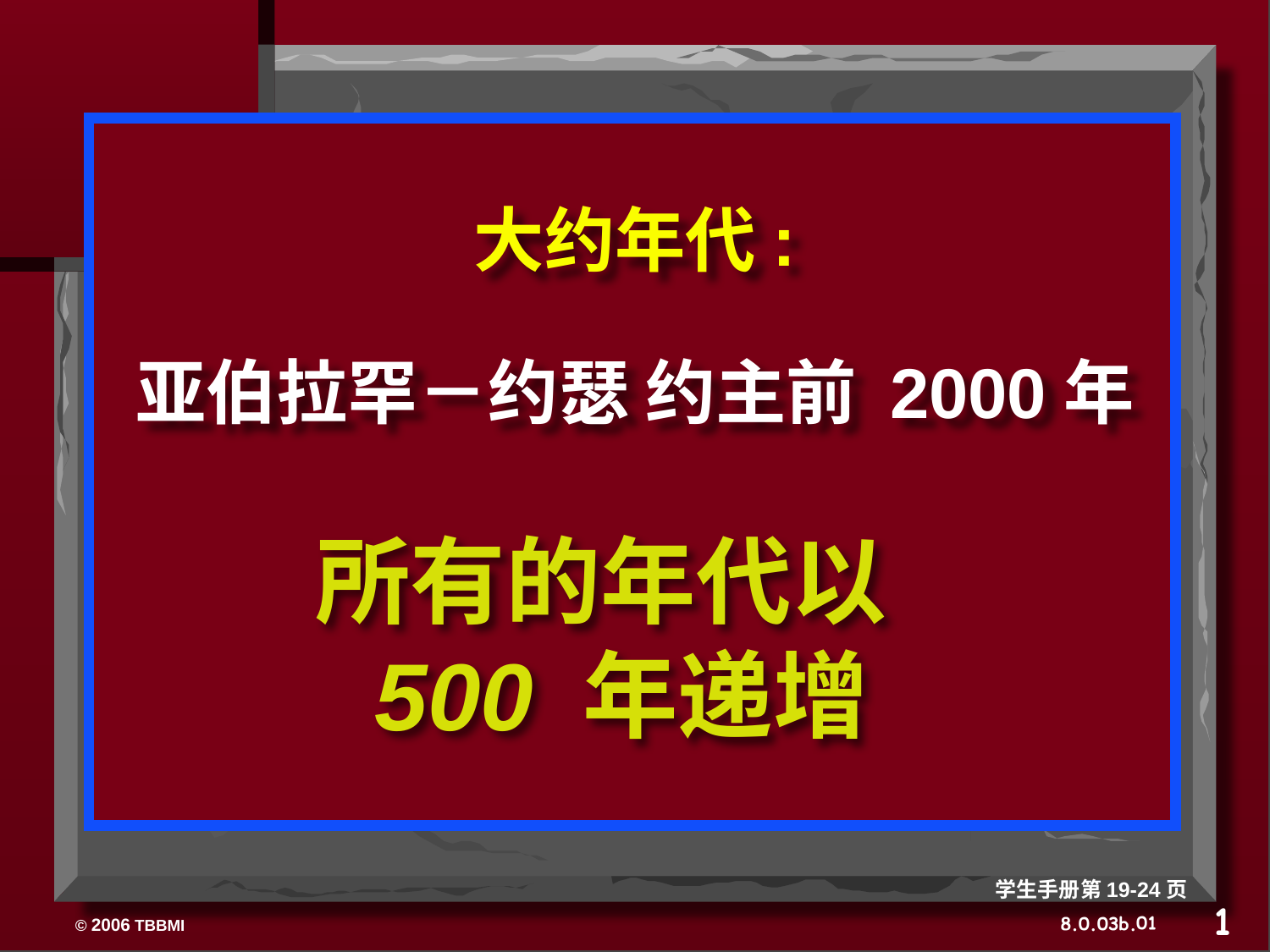

大约年代:

亚伯拉罕－约瑟 约主前 2000年

 所有的年代以     500 年递增
学生手册第19-24页
1
01